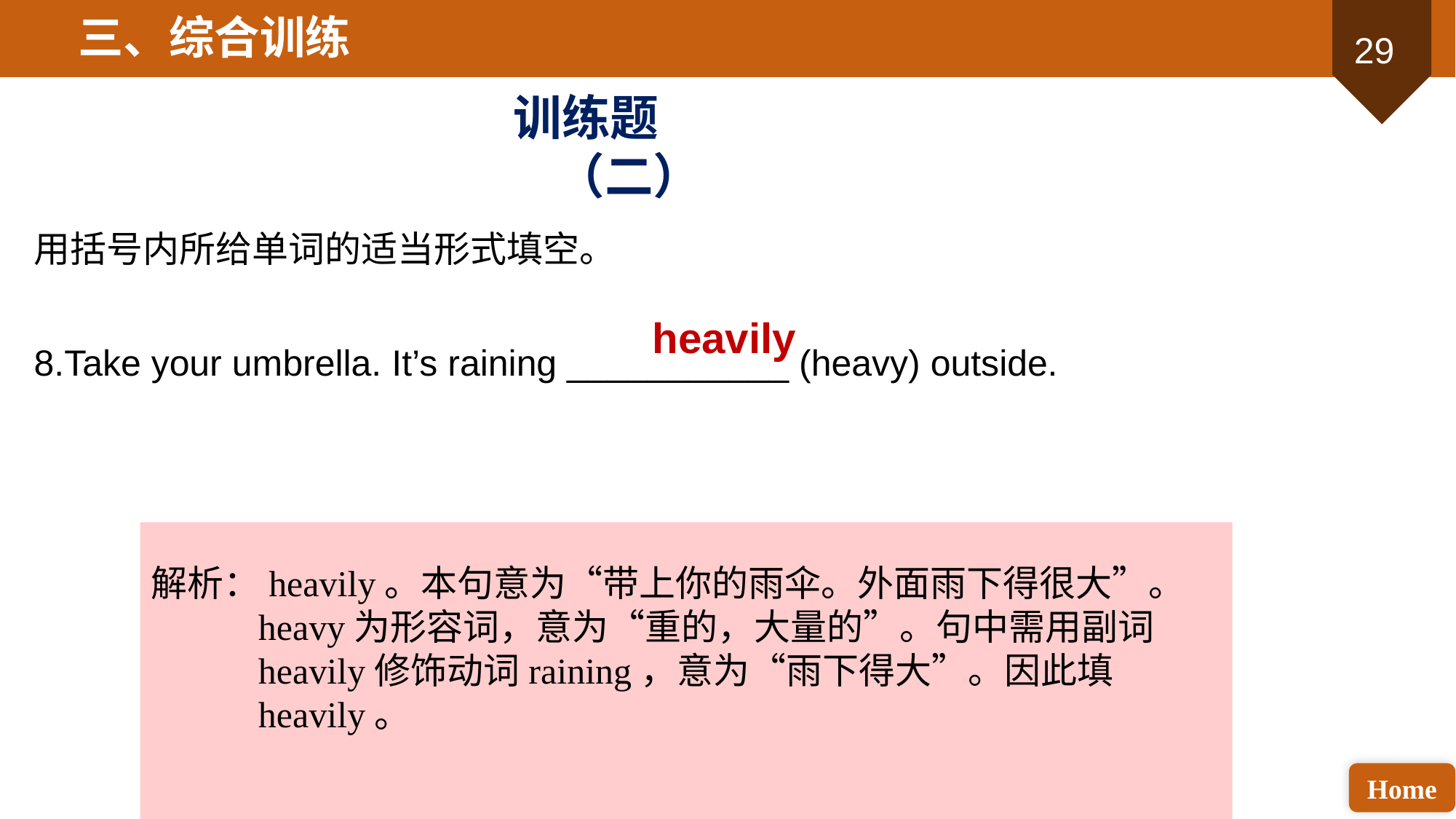

三、综合训练
训练题（二）
用括号内所给单词的适当形式填空。

8.Take your umbrella. It’s raining ___________ (heavy) outside.
heavily

解析：heavily。本句意为“带上你的雨伞。外面雨下得很大”。heavy为形容词，意为“重的，大量的”。句中需用副词heavily修饰动词raining，意为“雨下得大”。因此填heavily。